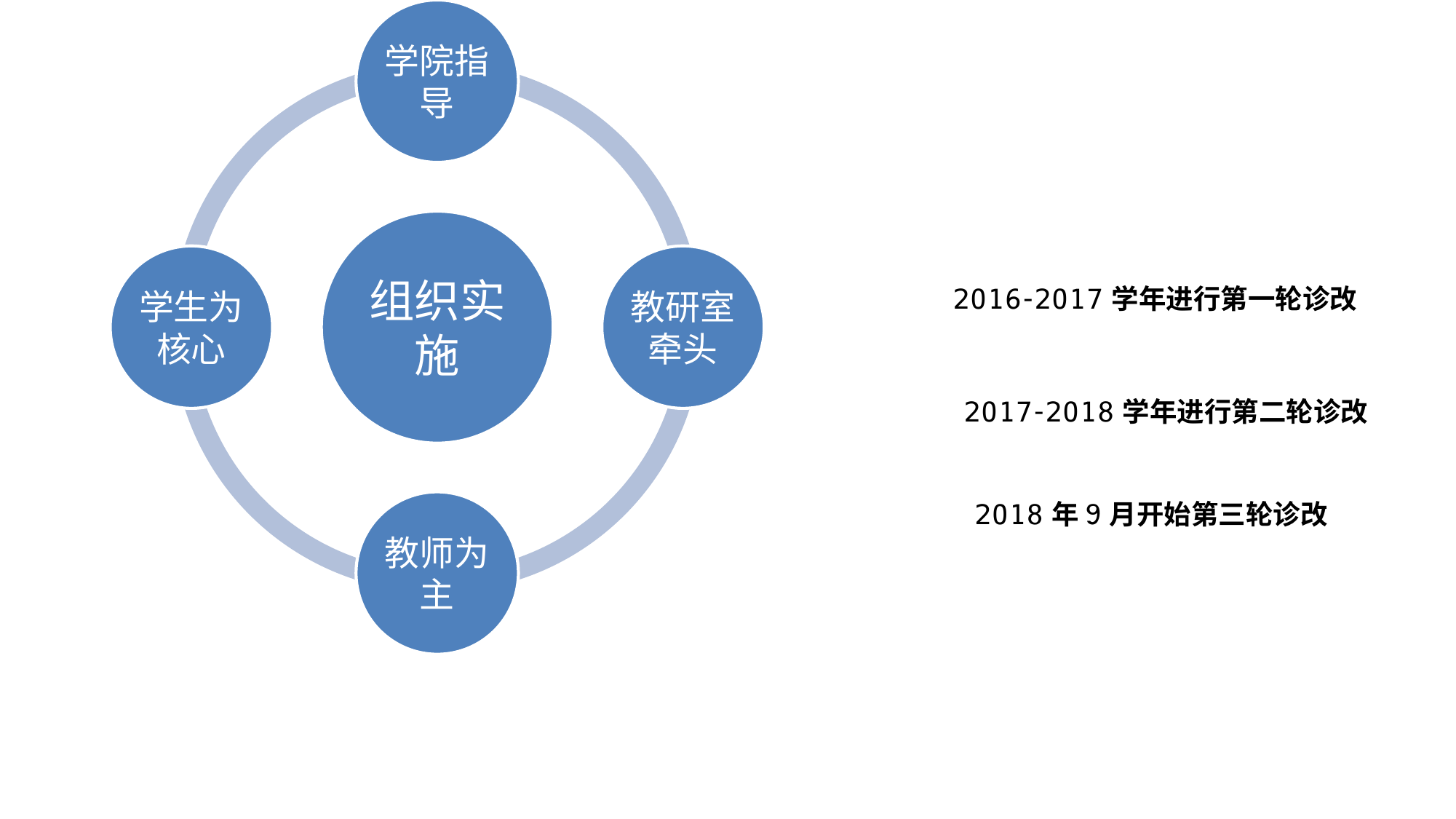

组织实施
学院指导
教研室牵头
教师为主
学生为核心
2016-2017学年进行第一轮诊改
2017-2018学年进行第二轮诊改
二级学
院指导
专业教
研室牵头
学生为
核心
2018年9月开始第三轮诊改